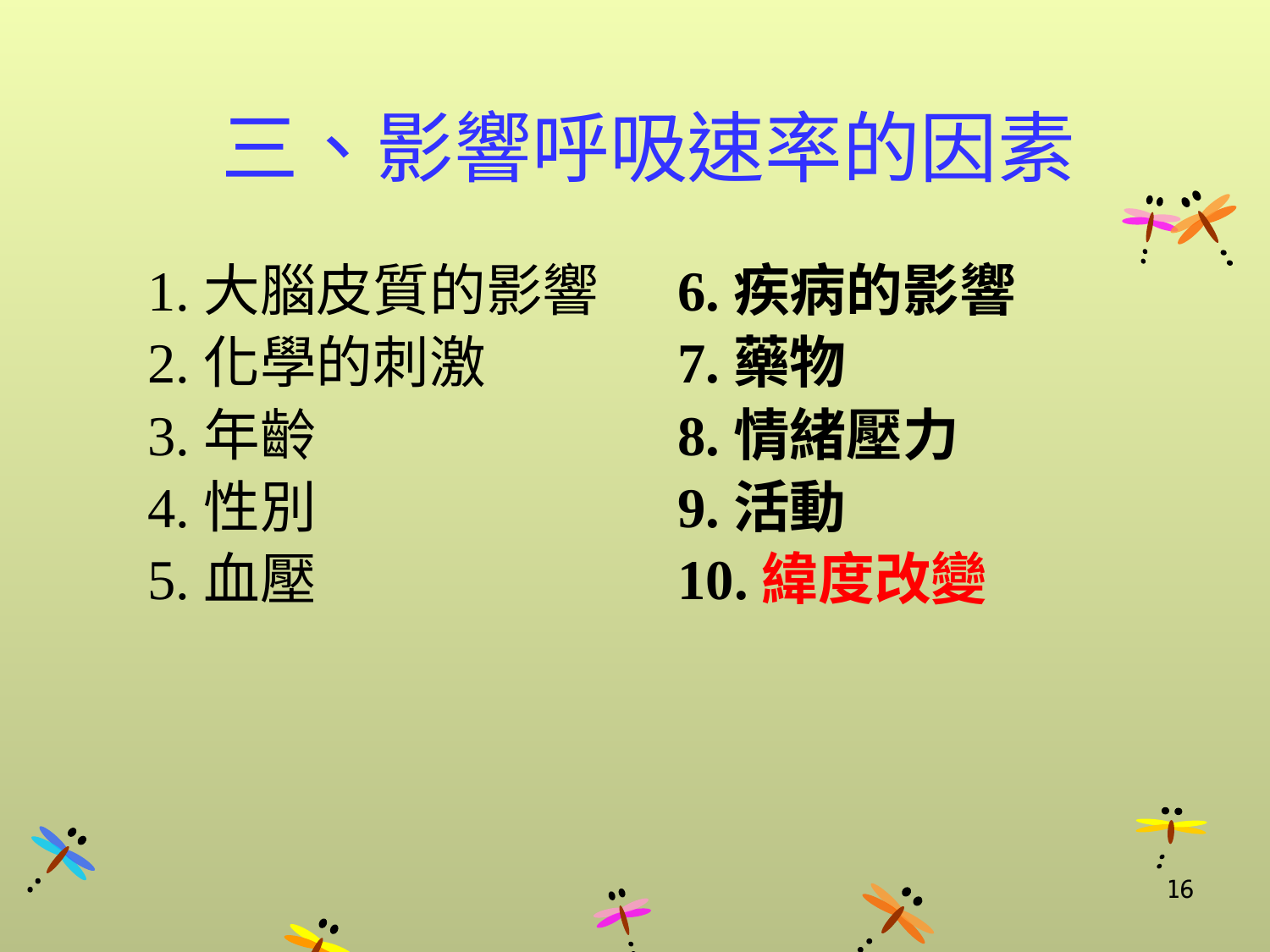

# 三、影響呼吸速率的因素
1.大腦皮質的影響
2.化學的刺激
3.年齡
4.性別
5.血壓
6.疾病的影響
7.藥物
8.情緒壓力
9.活動
10.緯度改變

16